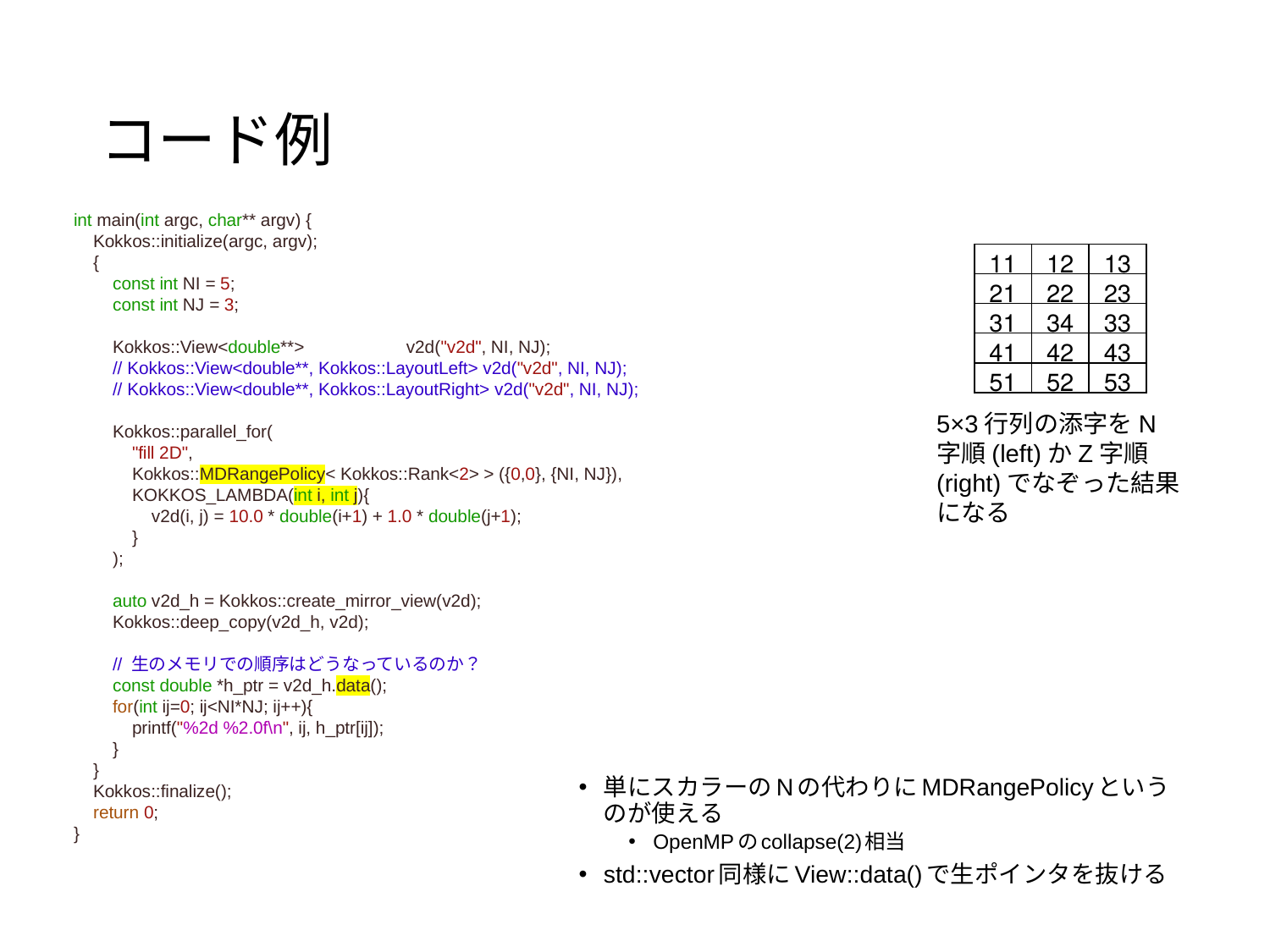

# コード例
int main(int argc, char** argv) {
    Kokkos::initialize(argc, argv);
    {
        const int NI = 5;
        const int NJ = 3;

        Kokkos::View<double**>                     v2d("v2d", NI, NJ);
        // Kokkos::View<double**, Kokkos::LayoutLeft> v2d("v2d", NI, NJ);
        // Kokkos::View<double**, Kokkos::LayoutRight> v2d("v2d", NI, NJ);

        Kokkos::parallel_for(
            "fill 2D",
            Kokkos::MDRangePolicy< Kokkos::Rank<2> > ({0,0}, {NI, NJ}),
            KOKKOS_LAMBDA(int i, int j){
                v2d(i, j) = 10.0 * double(i+1) + 1.0 * double(j+1);
            }
        );

        auto v2d_h = Kokkos::create_mirror_view(v2d);
        Kokkos::deep_copy(v2d_h, v2d);

        // 生のメモリでの順序はどうなっているのか？
        const double *h_ptr = v2d_h.data();
        for(int ij=0; ij<NI*NJ; ij++){
            printf("%2d %2.0f\n", ij, h_ptr[ij]);
        }
    }
    Kokkos::finalize();
    return 0;
}
| 11 | 12 | 13 |
| --- | --- | --- |
| 21 | 22 | 23 |
| 31 | 34 | 33 |
| 41 | 42 | 43 |
| 51 | 52 | 53 |
5×3行列の添字をN字順(left)かZ字順(right)でなぞった結果になる
単にスカラーのNの代わりにMDRangePolicyというのが使える
OpenMPのcollapse(2)相当
std::vector同様にView::data()で生ポインタを抜ける